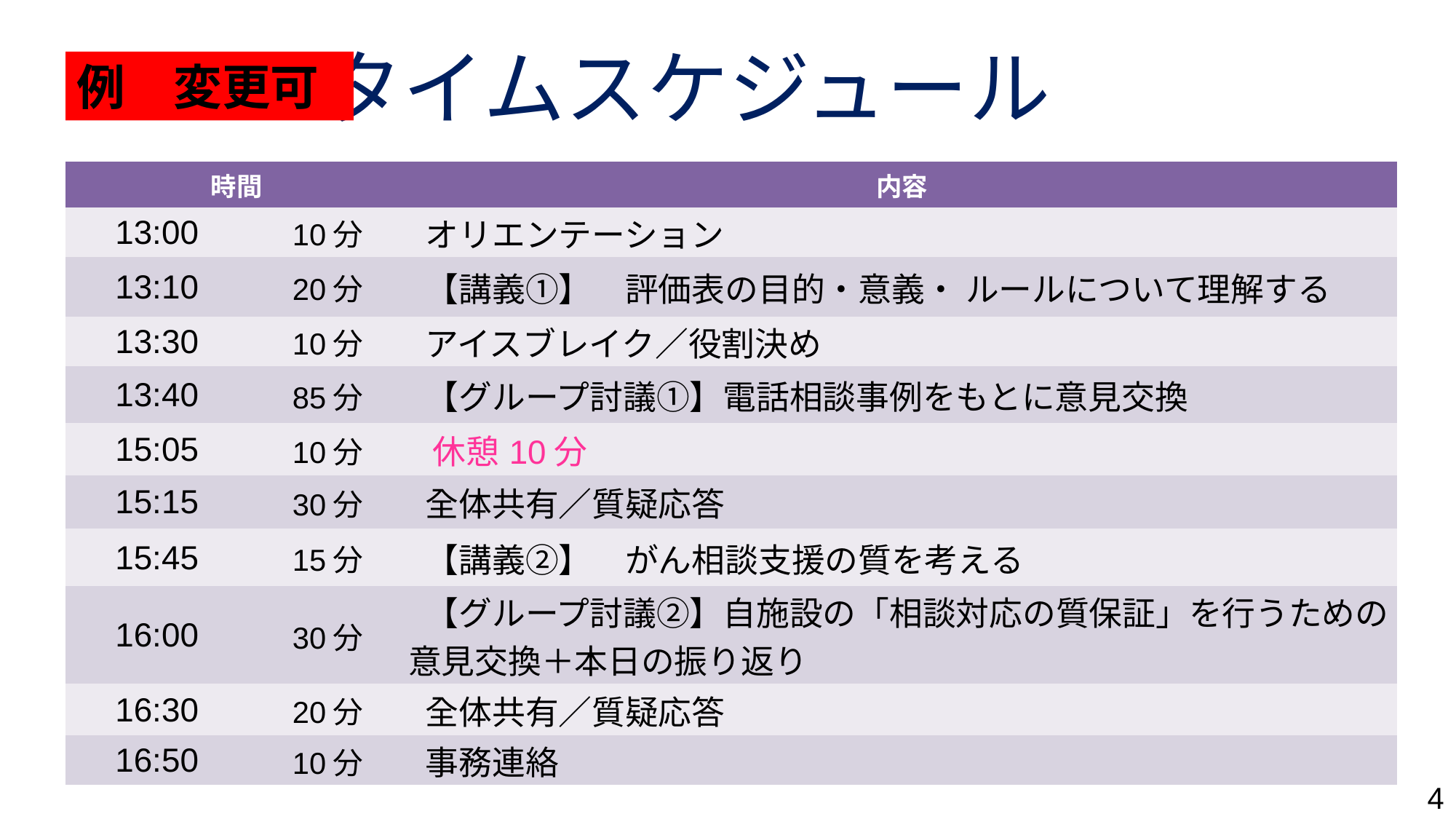

# タイムスケジュール
例　変更可
| 時間 |  | 内容 |
| --- | --- | --- |
| 13:00 | 10分 | オリエンテーション |
| 13:10 | 20分 | 【講義①】　評価表の目的・意義・ ルールについて理解する |
| 13:30 | 10分 | アイスブレイク／役割決め |
| 13:40 | 85分 | 【グループ討議①】電話相談事例をもとに意見交換 |
| 15:05 | 10分 | 休憩10分 |
| 15:15 | 30分 | 全体共有／質疑応答 |
| 15:45 | 15分 | 【講義②】　がん相談支援の質を考える |
| 16:00 | 30分 | 【グループ討議②】自施設の「相談対応の質保証」を行うための意見交換＋本日の振り返り |
| 16:30 | 20分 | 全体共有／質疑応答 |
| 16:50 | 10分 | 事務連絡 |
4